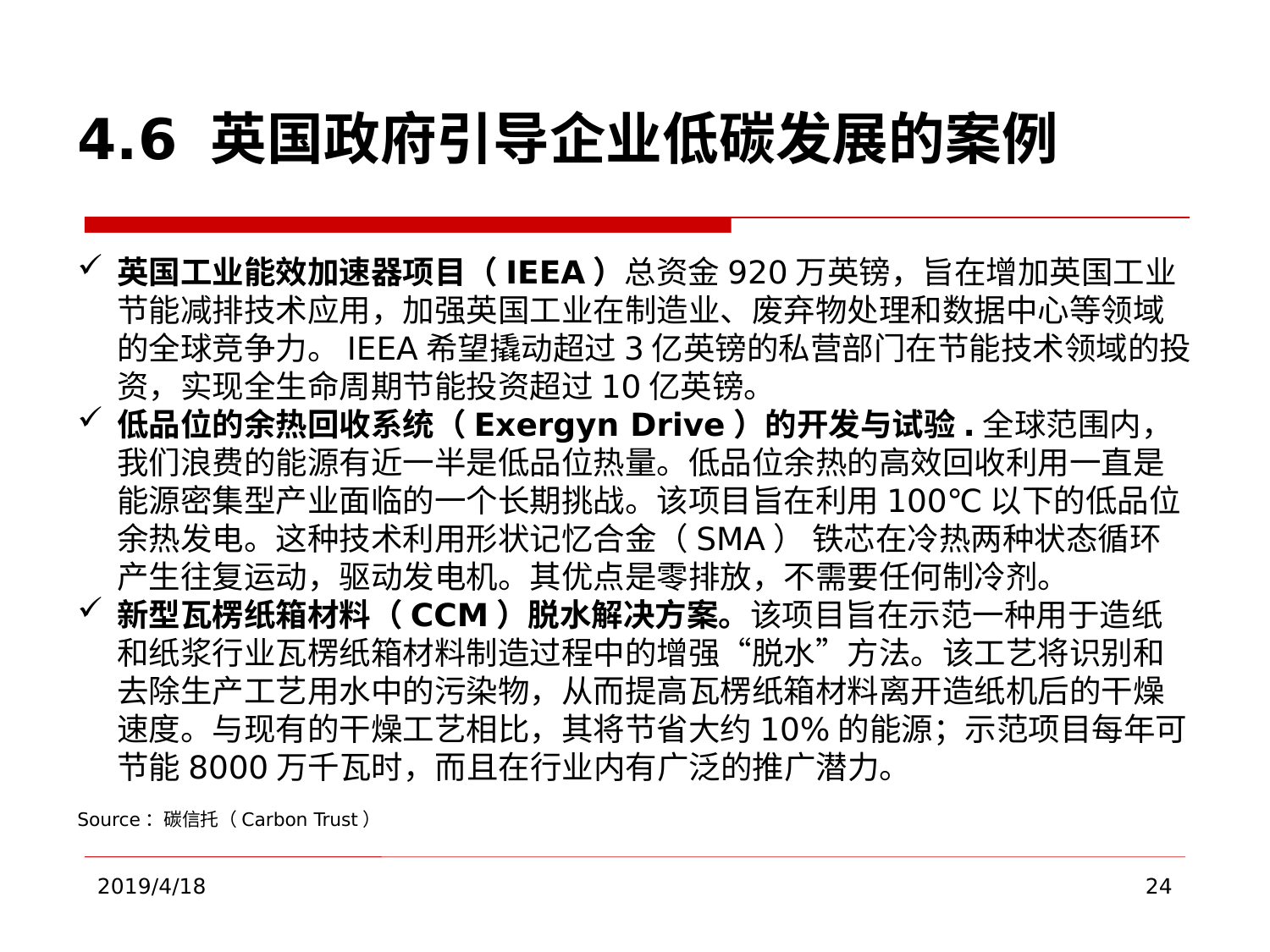

4.6 英国政府引导企业低碳发展的案例
英国工业能效加速器项目（IEEA）总资金920万英镑，旨在增加英国工业节能减排技术应用，加强英国工业在制造业、废弃物处理和数据中心等领域的全球竞争力。IEEA希望撬动超过3亿英镑的私营部门在节能技术领域的投资，实现全生命周期节能投资超过10亿英镑。
低品位的余热回收系统（Exergyn Drive）的开发与试验.全球范围内，我们浪费的能源有近一半是低品位热量。低品位余热的高效回收利用一直是能源密集型产业面临的一个长期挑战。该项目旨在利用100℃以下的低品位余热发电。这种技术利用形状记忆合金（SMA） 铁芯在冷热两种状态循环产生往复运动，驱动发电机。其优点是零排放，不需要任何制冷剂。
新型瓦楞纸箱材料（CCM）脱水解决方案。该项目旨在示范一种用于造纸和纸浆行业瓦楞纸箱材料制造过程中的增强“脱水”方法。该工艺将识别和去除生产工艺用水中的污染物，从而提高瓦楞纸箱材料离开造纸机后的干燥速度。与现有的干燥工艺相比，其将节省大约10%的能源；示范项目每年可节能8000万千瓦时，而且在行业内有广泛的推广潜力。

Source：碳信托（Carbon Trust）

2019/4/18
24